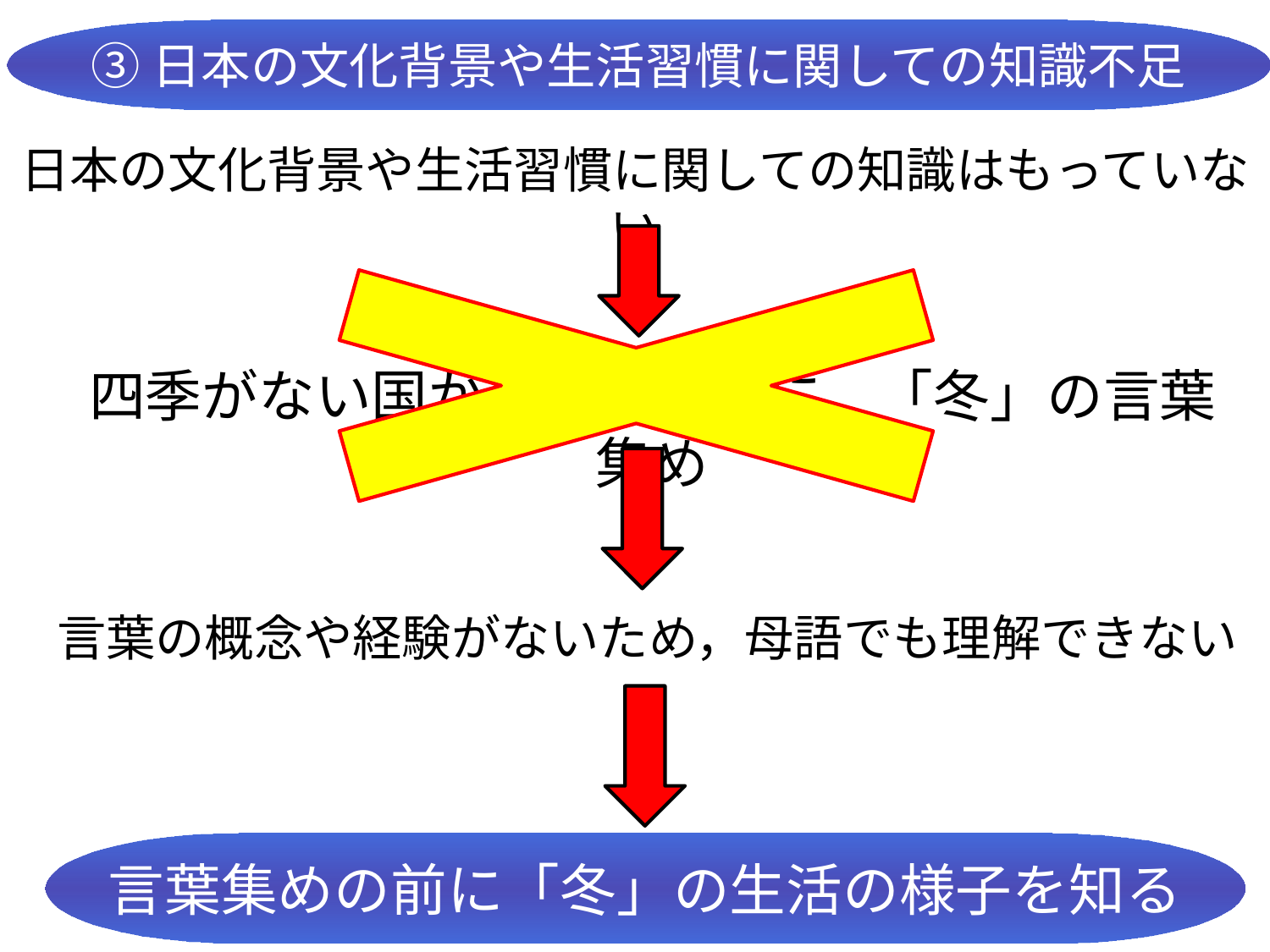

③日本の文化背景や生活習慣に関しての知識不足
日本の文化背景や生活習慣に関しての知識はもっていない

四季がない国から来た児童に，「冬」の言葉集め

言葉の概念や経験がないため，母語でも理解できない

言葉集めの前に「冬」の生活の様子を知る